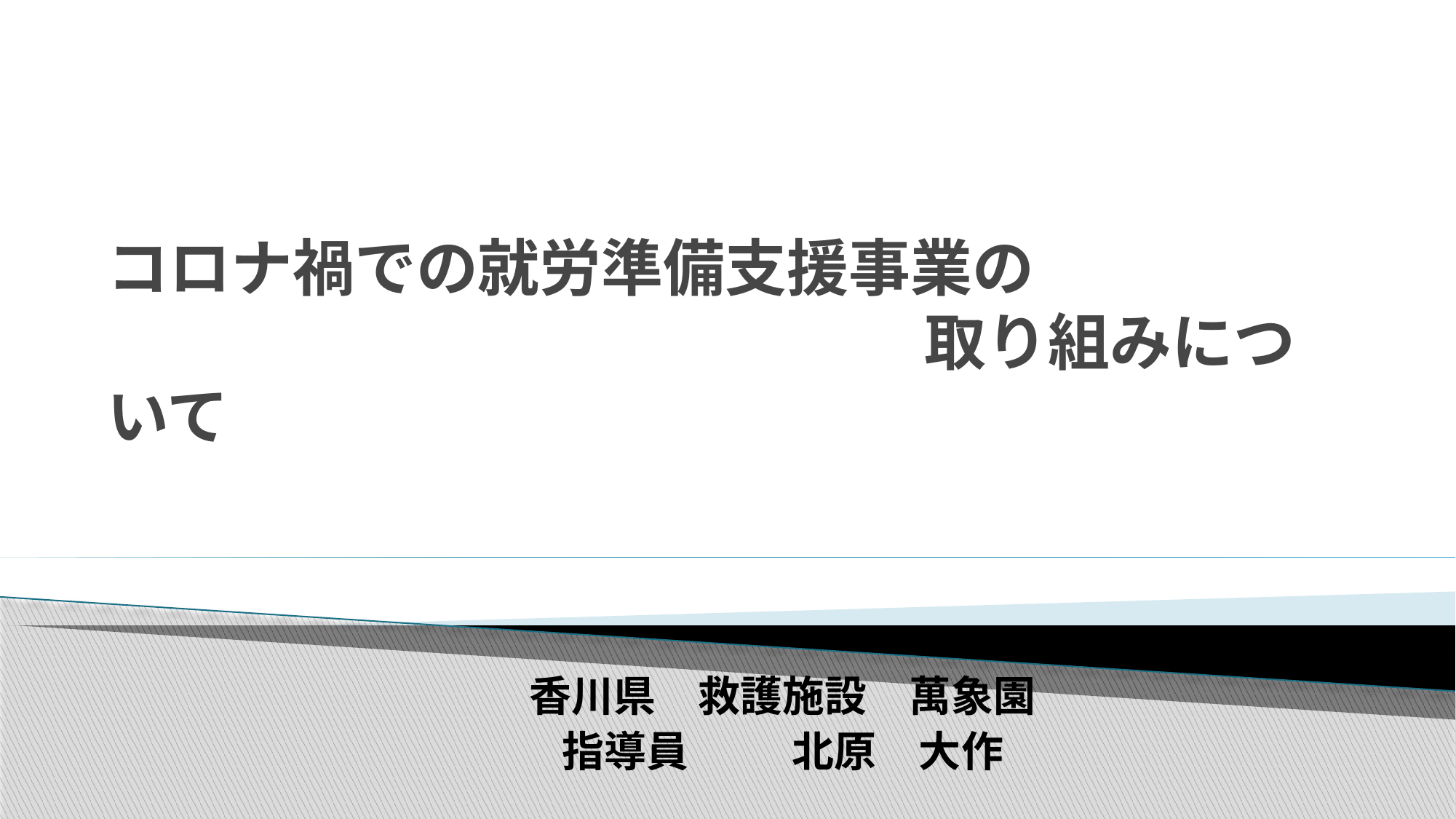

# コロナ禍での就労準備支援事業の 　　　　　　　 　　　　　　取り組みについて
　　　　　香川県　救護施設　萬象園
　　　　　指導員　　  北原　大作